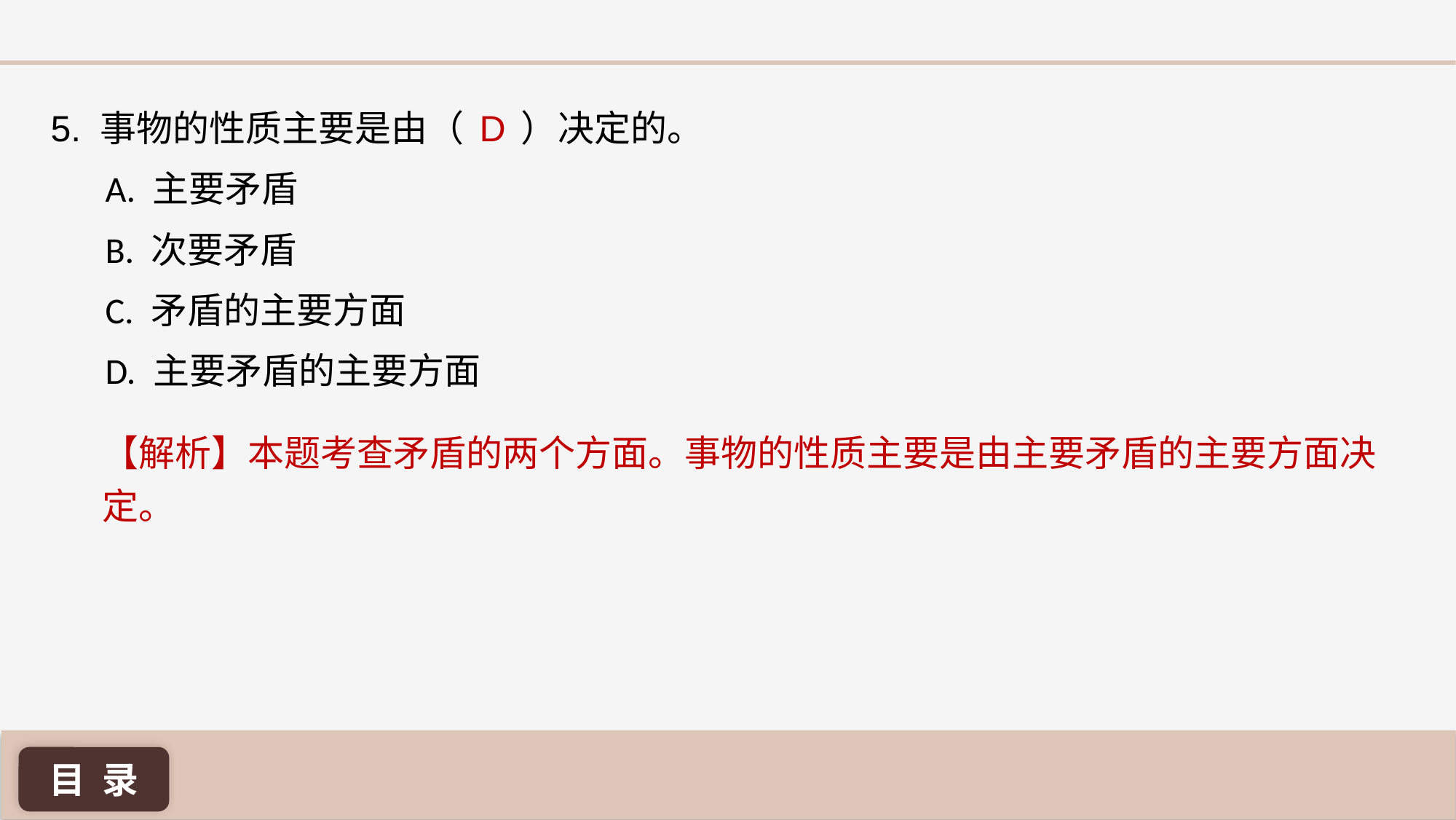

5. 事物的性质主要是由（       ）决定的。
A. 主要矛盾
B. 次要矛盾
C. 矛盾的主要方面
D. 主要矛盾的主要方面
D
【解析】本题考查矛盾的两个方面。事物的性质主要是由主要矛盾的主要方面决定。